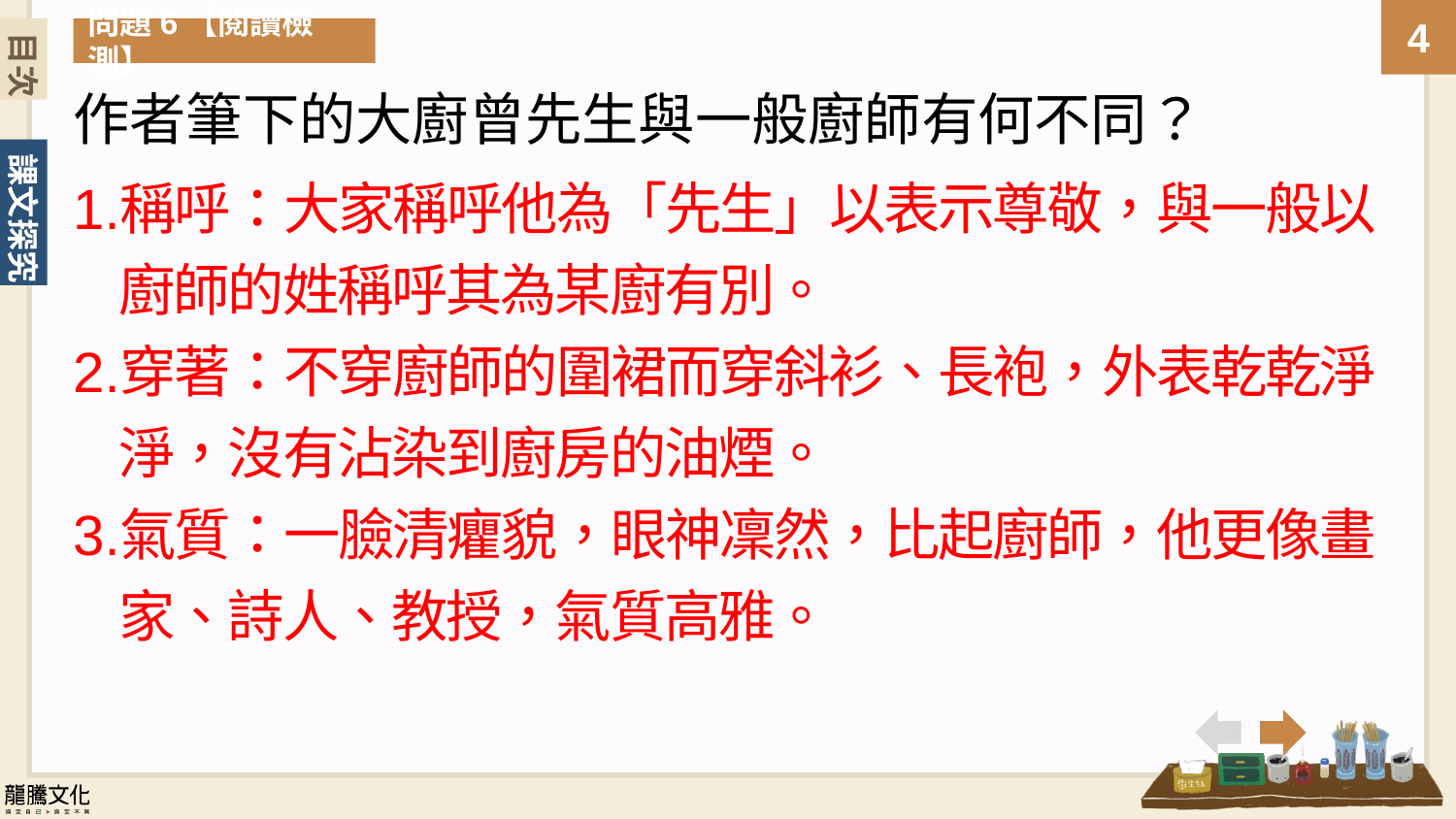

目次
問題6【閱讀檢測】
作者筆下的大廚曾先生與一般廚師有何不同？
稱呼：大家稱呼他為「先生」以表示尊敬，與一般以廚師的姓稱呼其為某廚有別。
穿著：不穿廚師的圍裙而穿斜衫、長袍，外表乾乾淨淨，沒有沾染到廚房的油煙。
氣質：一臉清癯貌，眼神凜然，比起廚師，他更像畫家、詩人、教授，氣質高雅。